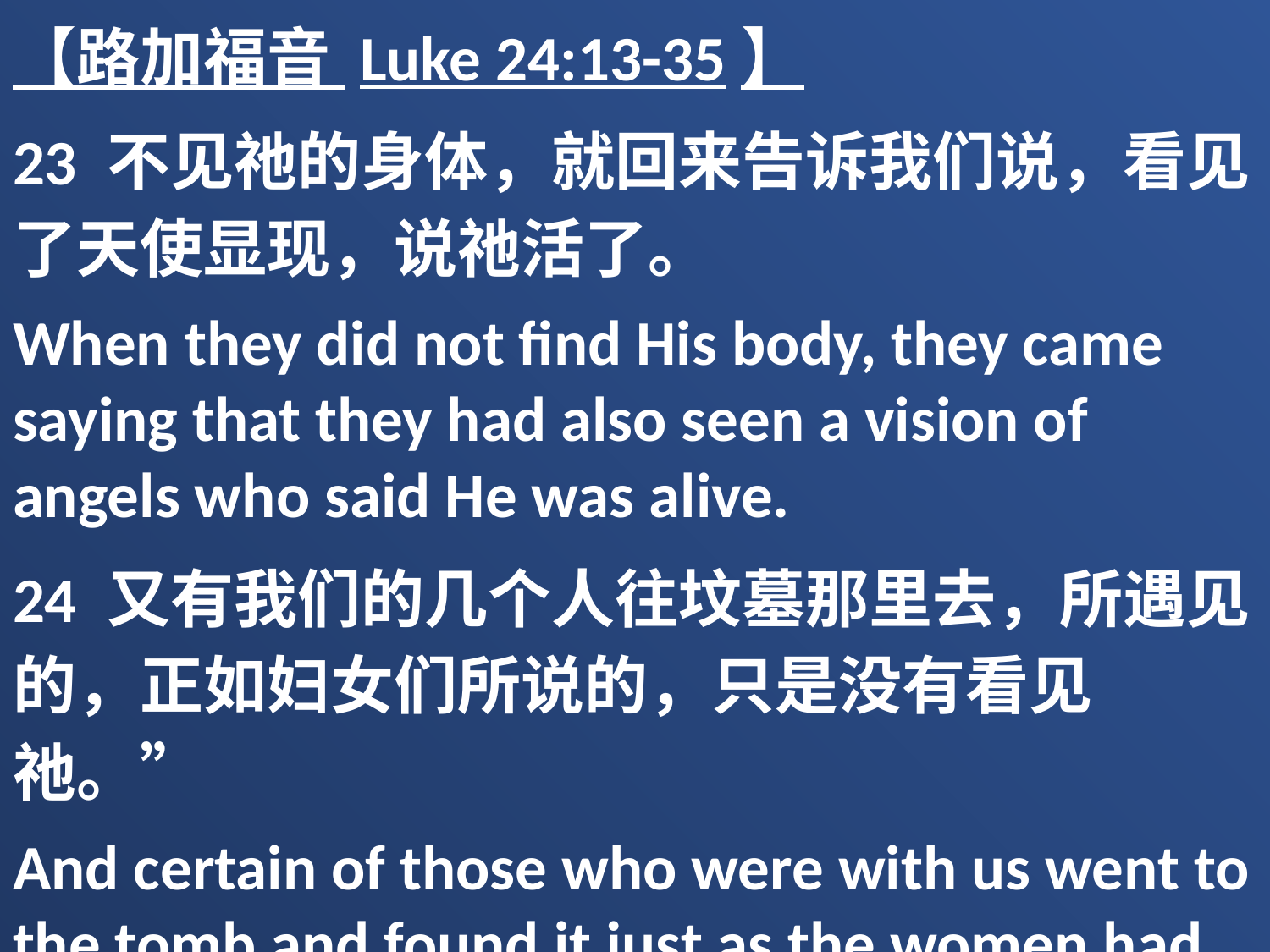

【路加福音 Luke 24:13-35】
23 不见祂的身体，就回来告诉我们说，看见了天使显现，说祂活了。
When they did not find His body, they came saying that they had also seen a vision of angels who said He was alive.
24 又有我们的几个人往坟墓那里去，所遇见的，正如妇女们所说的，只是没有看见祂。”
And certain of those who were with us went to the tomb and found it just as the women had said; but Him they did not see.”